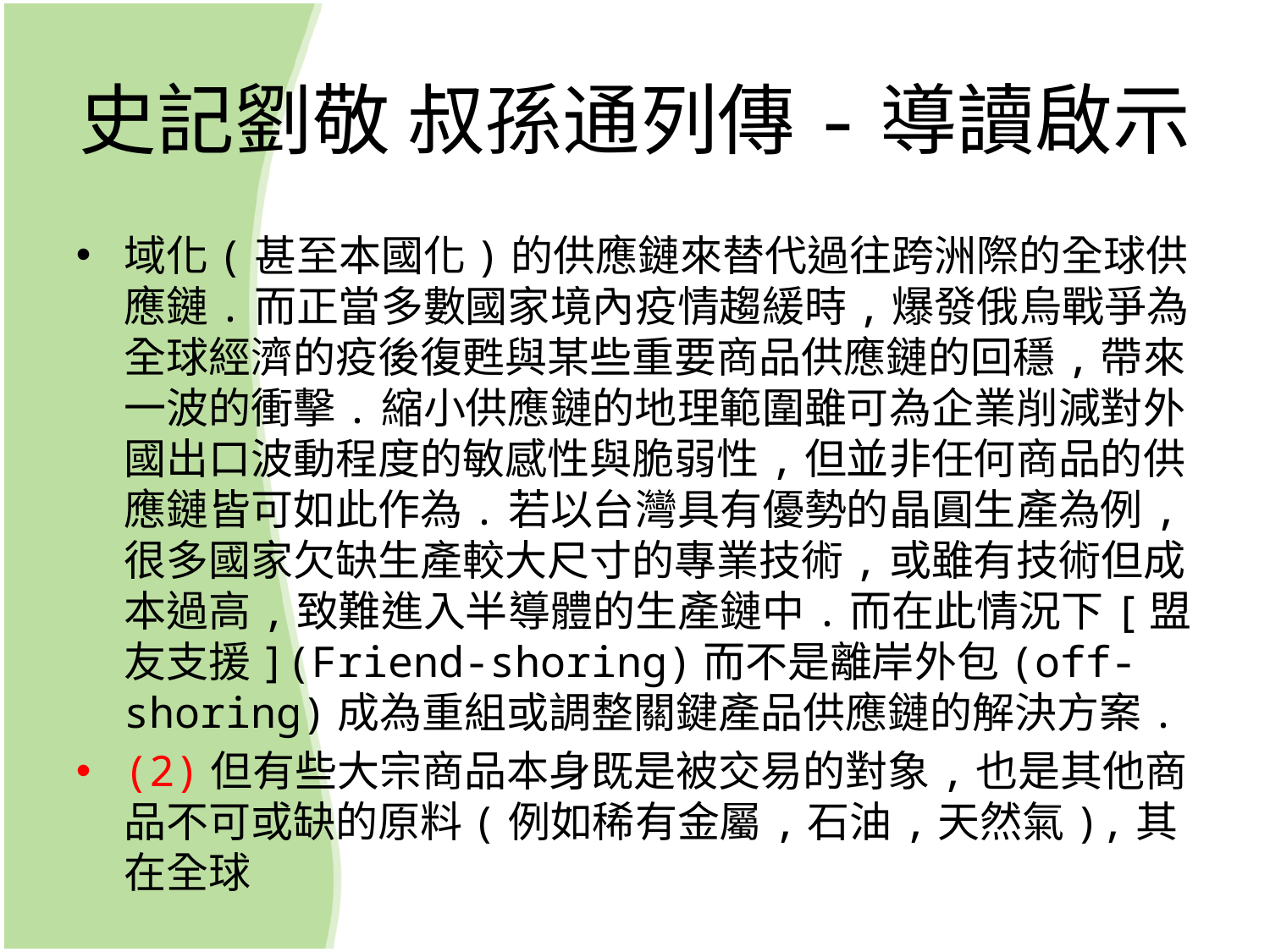

# 史記劉敬 叔孫通列傳-導讀啟示
域化(甚至本國化)的供應鏈來替代過往跨洲際的全球供應鏈.而正當多數國家境內疫情趨緩時,爆發俄烏戰爭為全球經濟的疫後復甦與某些重要商品供應鏈的回穩,帶來一波的衝擊.縮小供應鏈的地理範圍雖可為企業削減對外國出口波動程度的敏感性與脆弱性,但並非任何商品的供應鏈皆可如此作為.若以台灣具有優勢的晶圓生產為例,很多國家欠缺生產較大尺寸的專業技術,或雖有技術但成本過高,致難進入半導體的生產鏈中.而在此情況下[盟友支援](Friend-shoring)而不是離岸外包(off-shoring)成為重組或調整關鍵產品供應鏈的解決方案.
(2)但有些大宗商品本身既是被交易的對象,也是其他商品不可或缺的原料(例如稀有金屬,石油,天然氣),其在全球